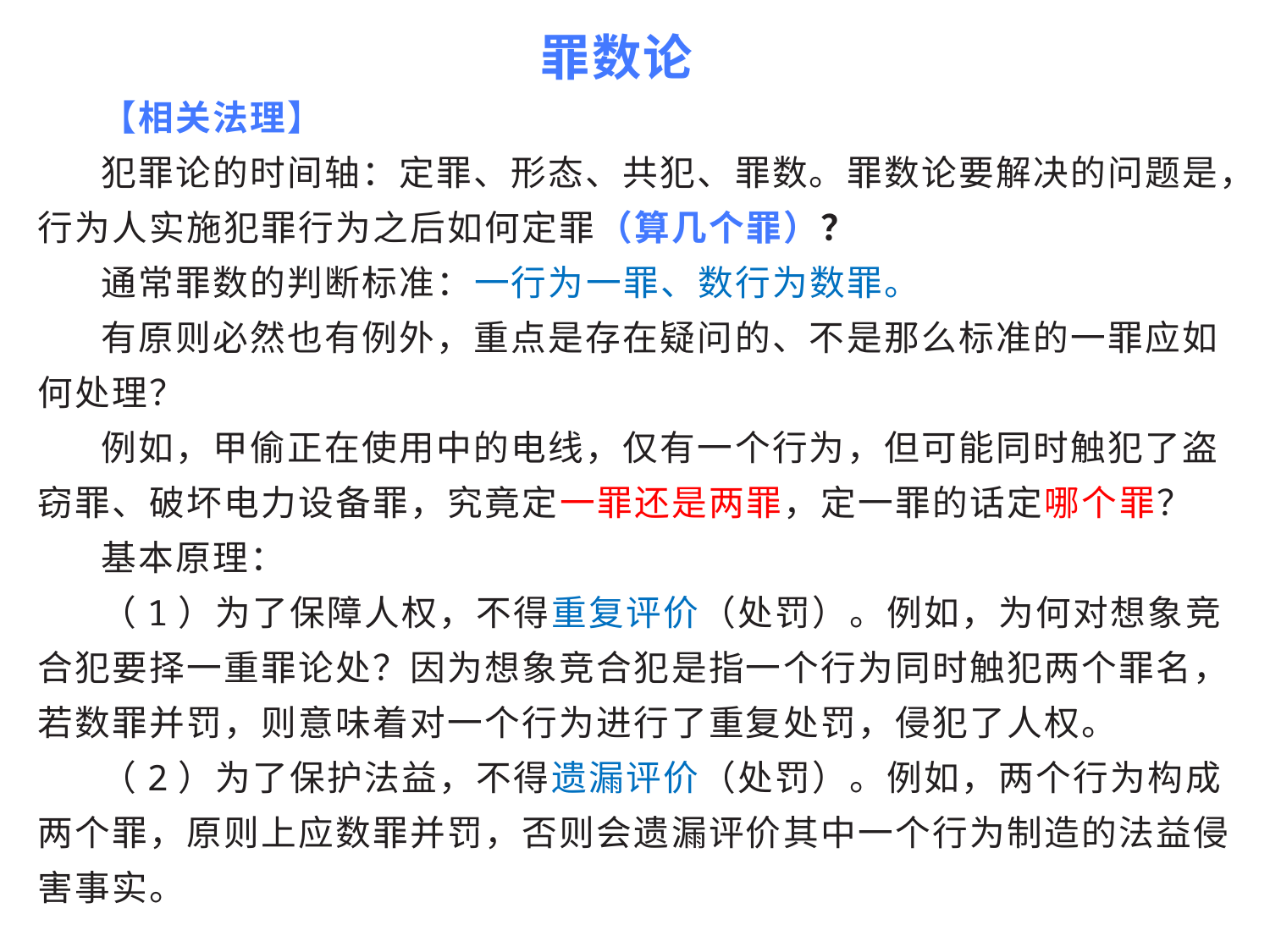

罪数论
【相关法理】
犯罪论的时间轴：定罪、形态、共犯、罪数。罪数论要解决的问题是，行为人实施犯罪行为之后如何定罪（算几个罪）？
通常罪数的判断标准：一行为一罪、数行为数罪。
有原则必然也有例外，重点是存在疑问的、不是那么标准的一罪应如何处理？
例如，甲偷正在使用中的电线，仅有一个行为，但可能同时触犯了盗窃罪、破坏电力设备罪，究竟定一罪还是两罪，定一罪的话定哪个罪？
基本原理：
（1）为了保障人权，不得重复评价（处罚）。例如，为何对想象竞合犯要择一重罪论处？因为想象竞合犯是指一个行为同时触犯两个罪名，若数罪并罚，则意味着对一个行为进行了重复处罚，侵犯了人权。
（2）为了保护法益，不得遗漏评价（处罚）。例如，两个行为构成两个罪，原则上应数罪并罚，否则会遗漏评价其中一个行为制造的法益侵害事实。